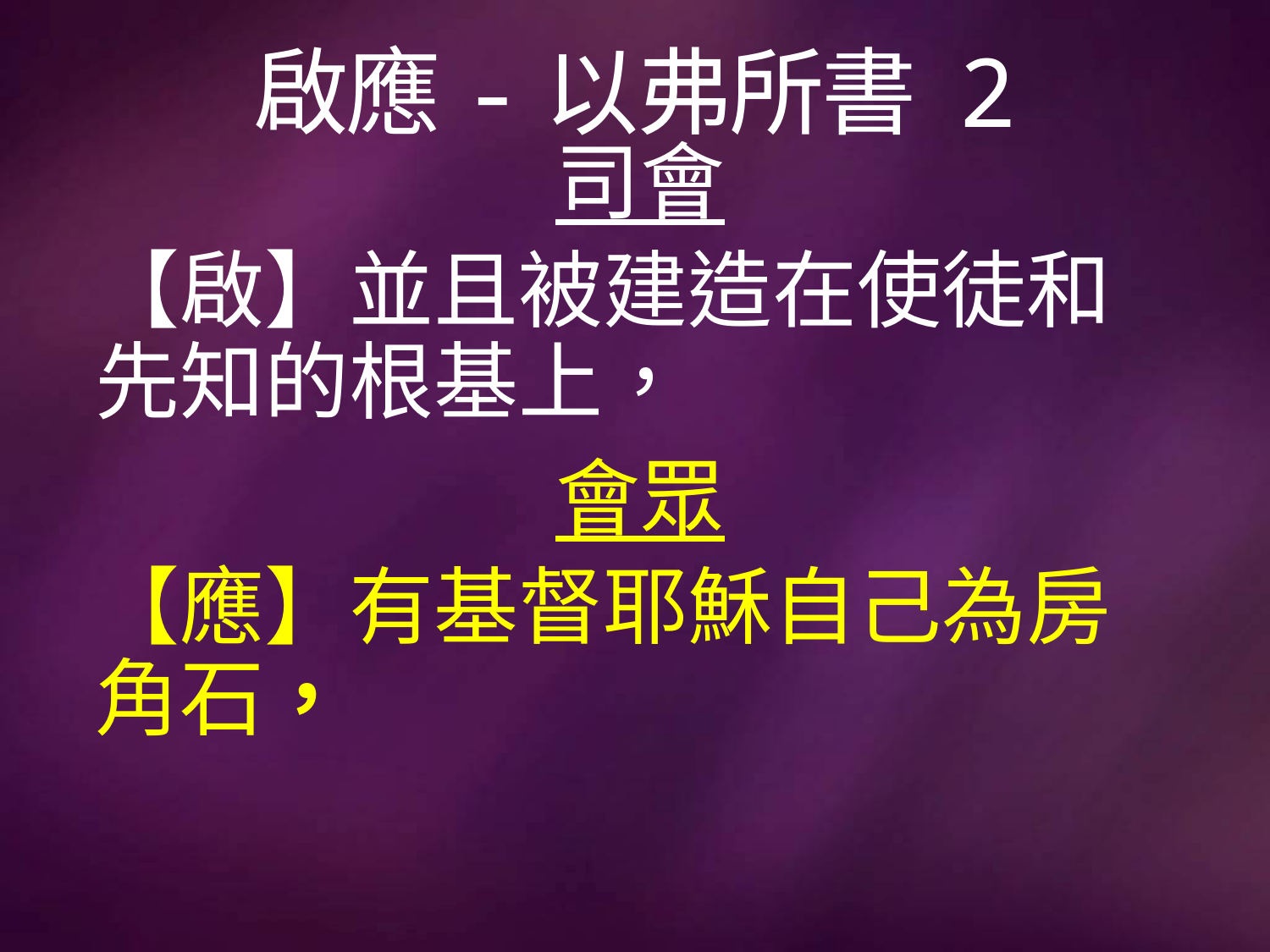

# 啟應-以弗所書 2
司會
【啟】並且被建造在使徒和先知的根基上，

會眾
【應】有基督耶穌自己為房角石，